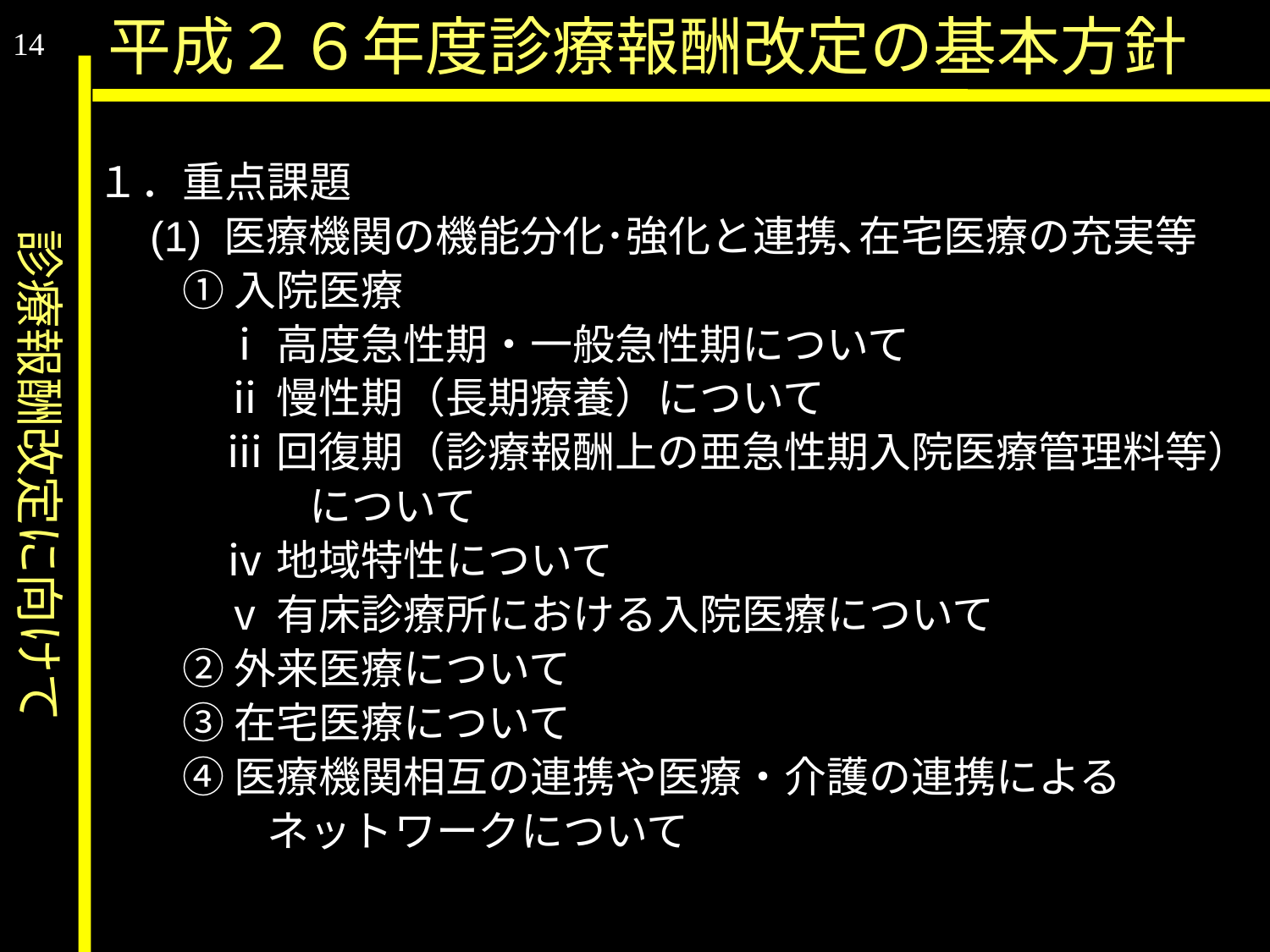

診療報酬改定に向けて
平成２６年度診療報酬改定の基本方針
14

１．重点課題
　(1) 医療機関の機能分化･強化と連携､在宅医療の充実等
　　① 入院医療
　　　ⅰ 高度急性期・一般急性期について
　　　ⅱ 慢性期（長期療養）について
　　　ⅲ 回復期（診療報酬上の亜急性期入院医療管理料等）
　　　　　について
　　　ⅳ 地域特性について
　　　ⅴ 有床診療所における入院医療について
　　② 外来医療について
　　③ 在宅医療について
　　④ 医療機関相互の連携や医療・介護の連携による
　　　　ネットワークについて